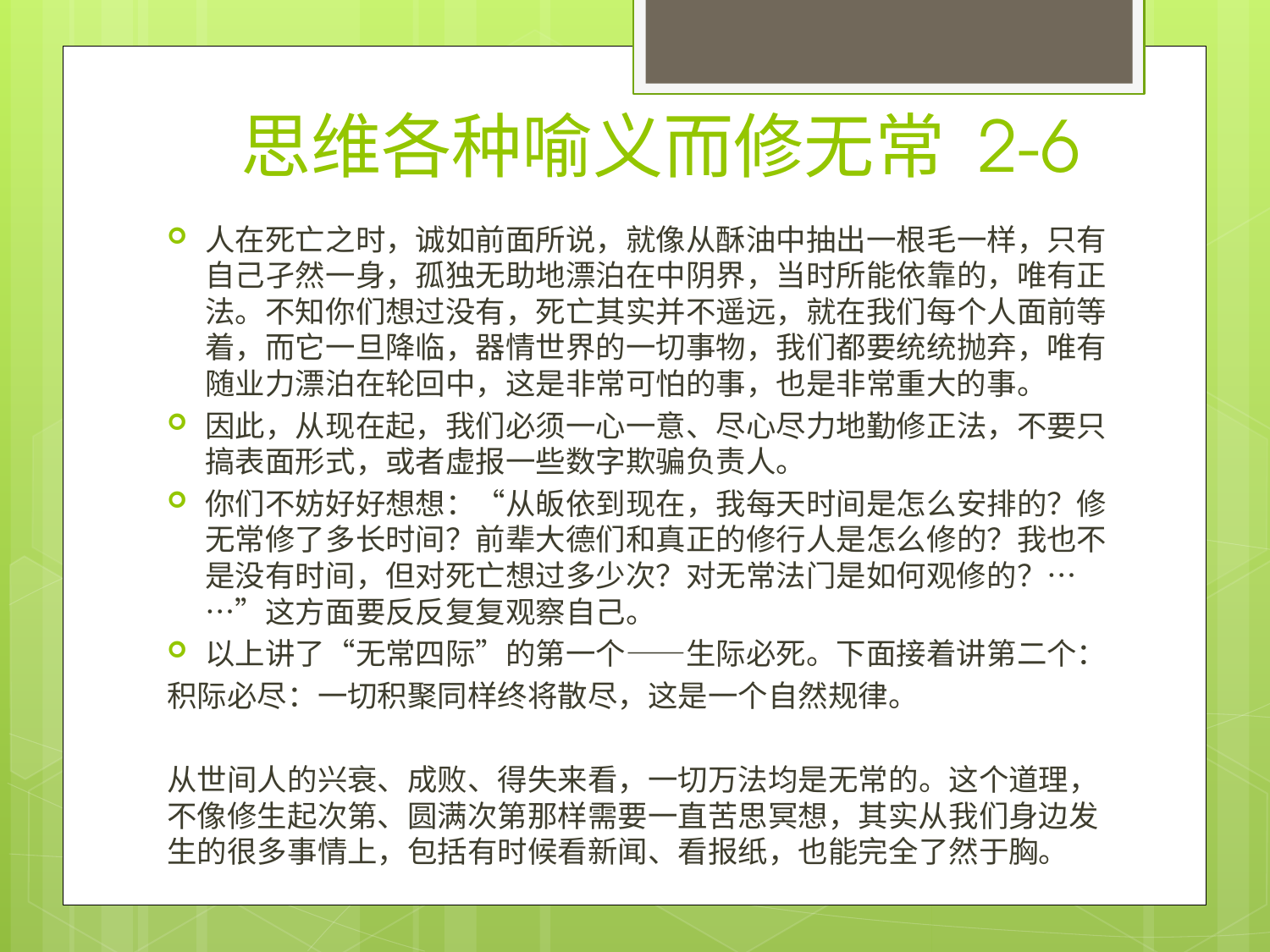

# 思维各种喻义而修无常 2-6
人在死亡之时，诚如前面所说，就像从酥油中抽出一根毛一样，只有自己孑然一身，孤独无助地漂泊在中阴界，当时所能依靠的，唯有正法。不知你们想过没有，死亡其实并不遥远，就在我们每个人面前等着，而它一旦降临，器情世界的一切事物，我们都要统统抛弃，唯有随业力漂泊在轮回中，这是非常可怕的事，也是非常重大的事。
因此，从现在起，我们必须一心一意、尽心尽力地勤修正法，不要只搞表面形式，或者虚报一些数字欺骗负责人。
你们不妨好好想想：“从皈依到现在，我每天时间是怎么安排的？修无常修了多长时间？前辈大德们和真正的修行人是怎么修的？我也不是没有时间，但对死亡想过多少次？对无常法门是如何观修的？……”这方面要反反复复观察自己。
以上讲了“无常四际”的第一个——生际必死。下面接着讲第二个：
积际必尽：一切积聚同样终将散尽，这是一个自然规律。

从世间人的兴衰、成败、得失来看，一切万法均是无常的。这个道理，不像修生起次第、圆满次第那样需要一直苦思冥想，其实从我们身边发生的很多事情上，包括有时候看新闻、看报纸，也能完全了然于胸。